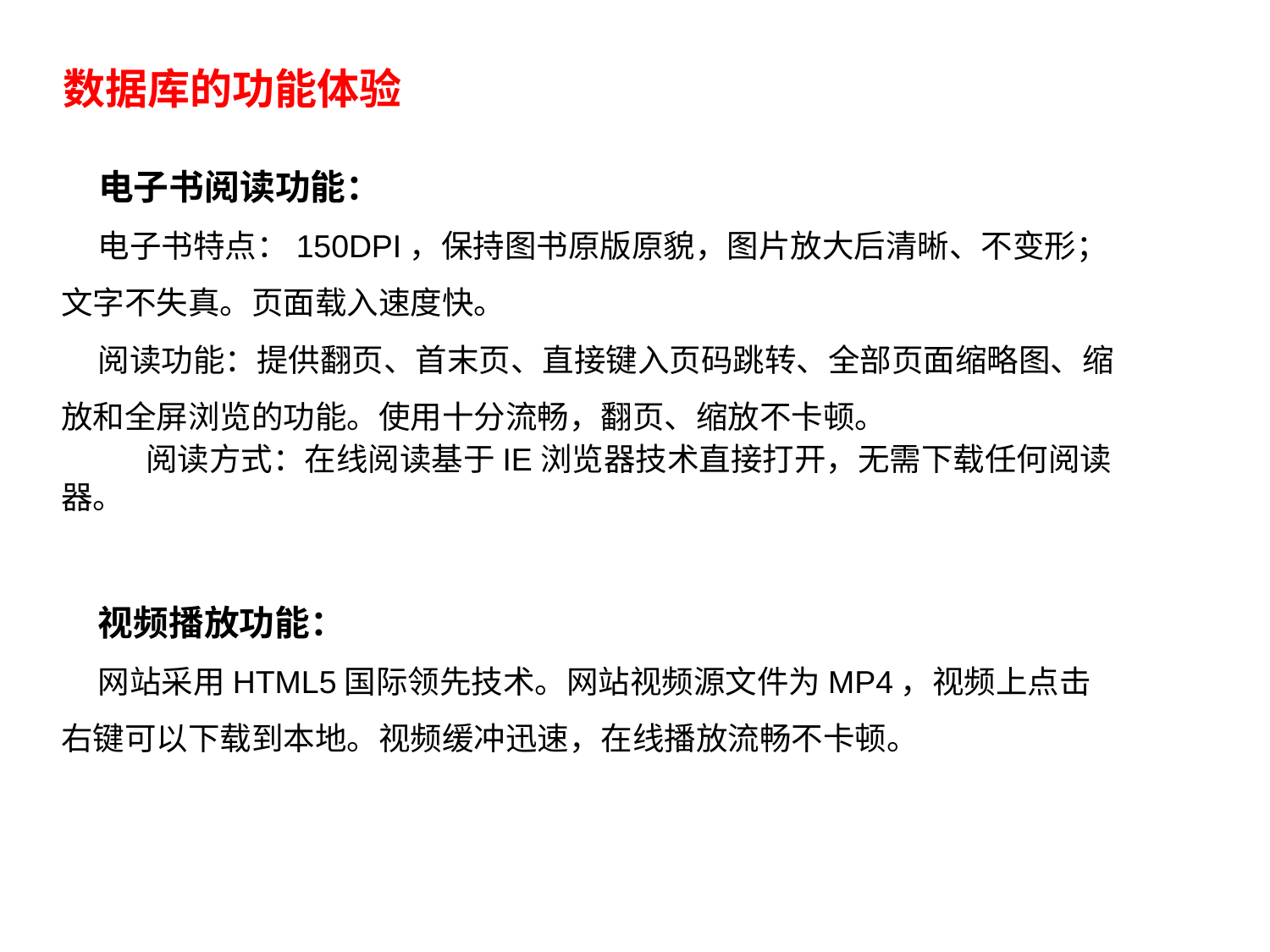

数据库的功能体验
电子书阅读功能：
电子书特点：150DPI，保持图书原版原貌，图片放大后清晰、不变形；文字不失真。页面载入速度快。
阅读功能：提供翻页、首末页、直接键入页码跳转、全部页面缩略图、缩放和全屏浏览的功能。使用十分流畅，翻页、缩放不卡顿。
     阅读方式：在线阅读基于IE浏览器技术直接打开，无需下载任何阅读器。

视频播放功能：
网站采用HTML5国际领先技术。网站视频源文件为MP4，视频上点击右键可以下载到本地。视频缓冲迅速，在线播放流畅不卡顿。